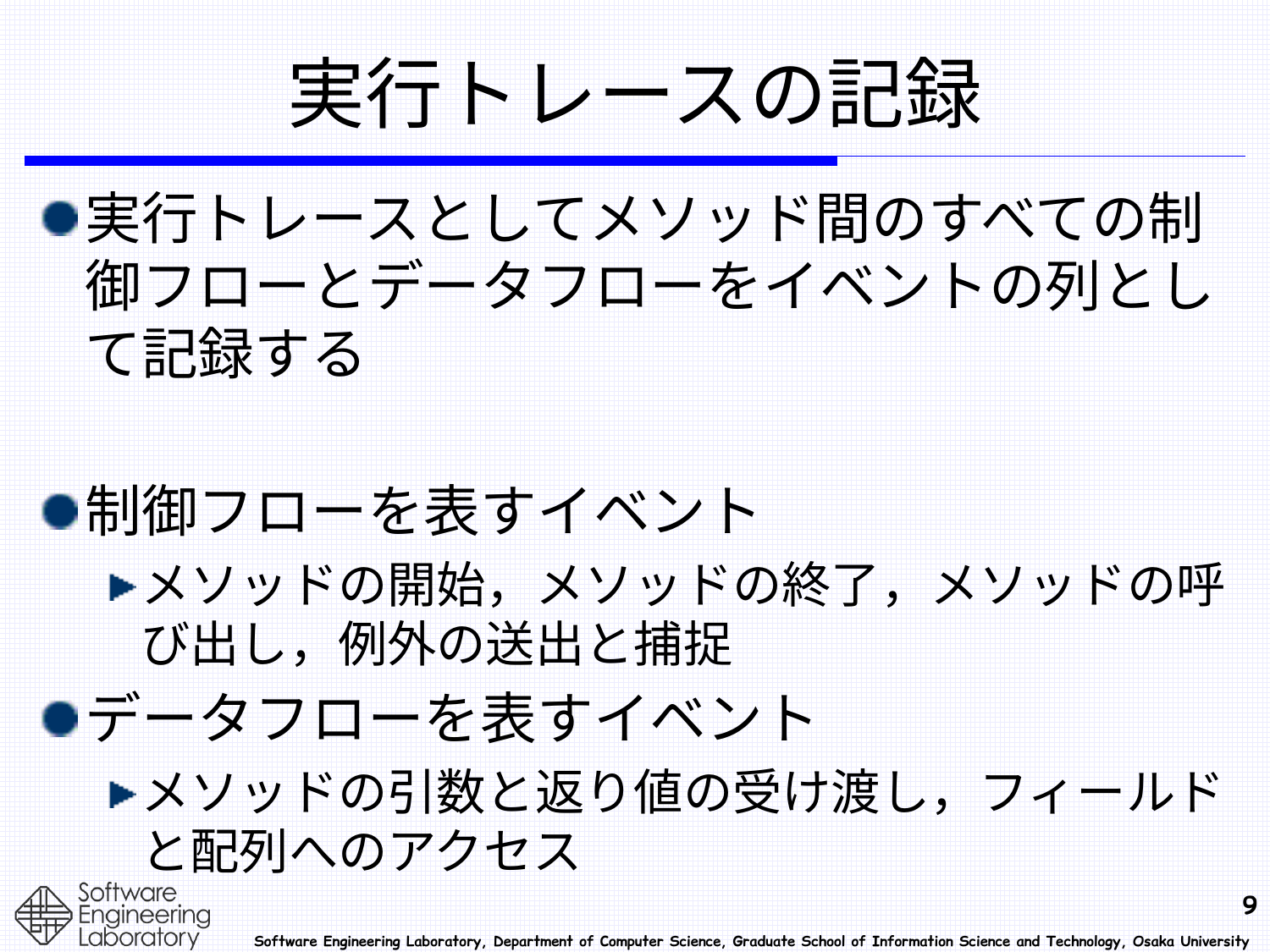

# 実行トレースの記録
実行トレースとしてメソッド間のすべての制御フローとデータフローをイベントの列として記録する

制御フローを表すイベント
メソッドの開始，メソッドの終了，メソッドの呼び出し，例外の送出と捕捉
データフローを表すイベント
メソッドの引数と返り値の受け渡し，フィールドと配列へのアクセス